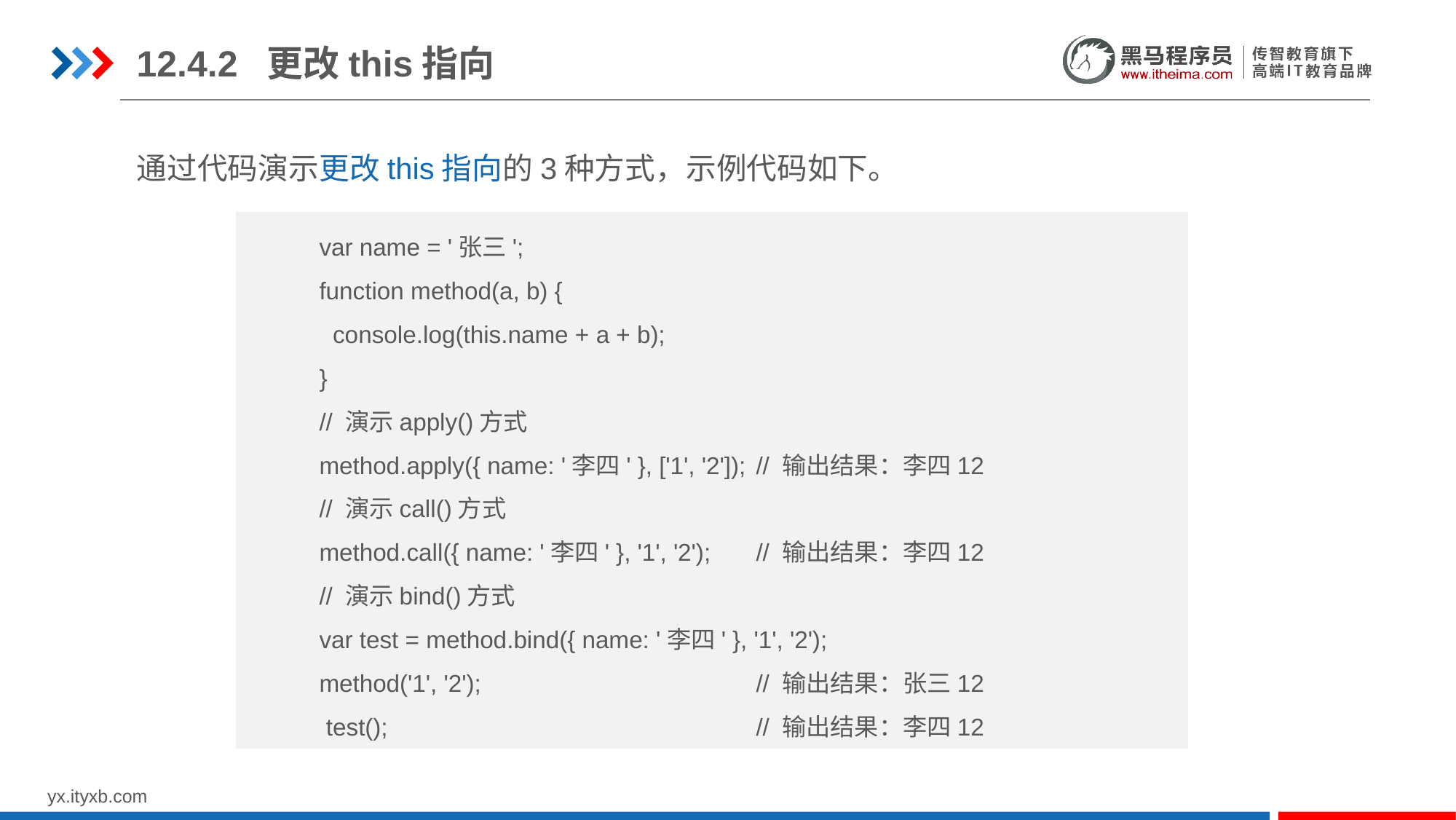

12.4.2  更改this指向
通过代码演示更改this指向的3种方式，示例代码如下。
var name = '张三';
function method(a, b) {
  console.log(this.name + a + b);
}
// 演示apply()方式
method.apply({ name: '李四' }, ['1', '2']); 	// 输出结果：李四12
// 演示call()方式
method.call({ name: '李四' }, '1', '2');	// 输出结果：李四12
// 演示bind()方式
var test = method.bind({ name: '李四' }, '1', '2');
method('1', '2');			// 输出结果：张三12
 test();				// 输出结果：李四12